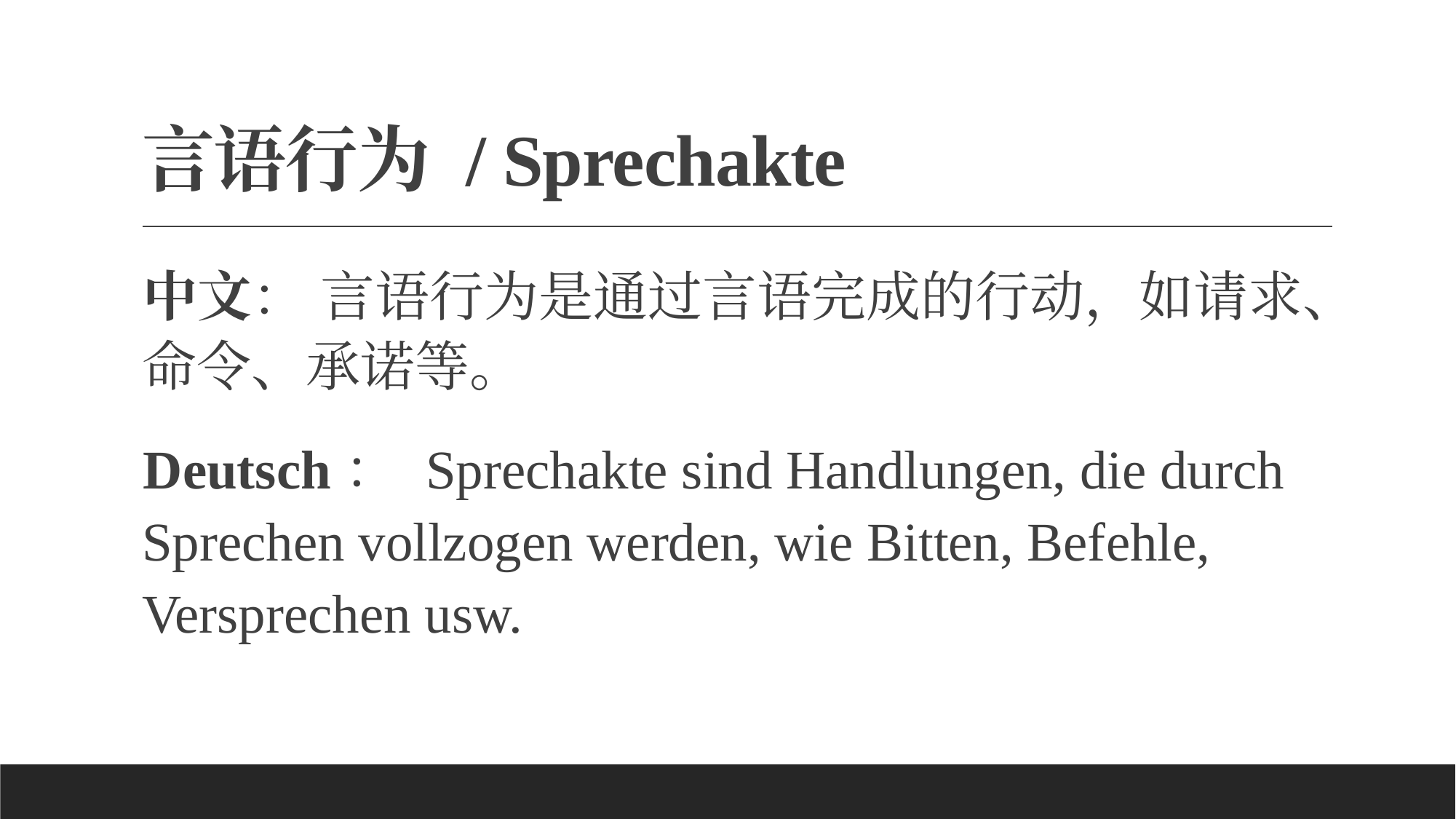

# 言语行为 / Sprechakte
中文： 言语行为是通过言语完成的行动，如请求、命令、承诺等。
Deutsch： Sprechakte sind Handlungen, die durch Sprechen vollzogen werden, wie Bitten, Befehle, Versprechen usw.